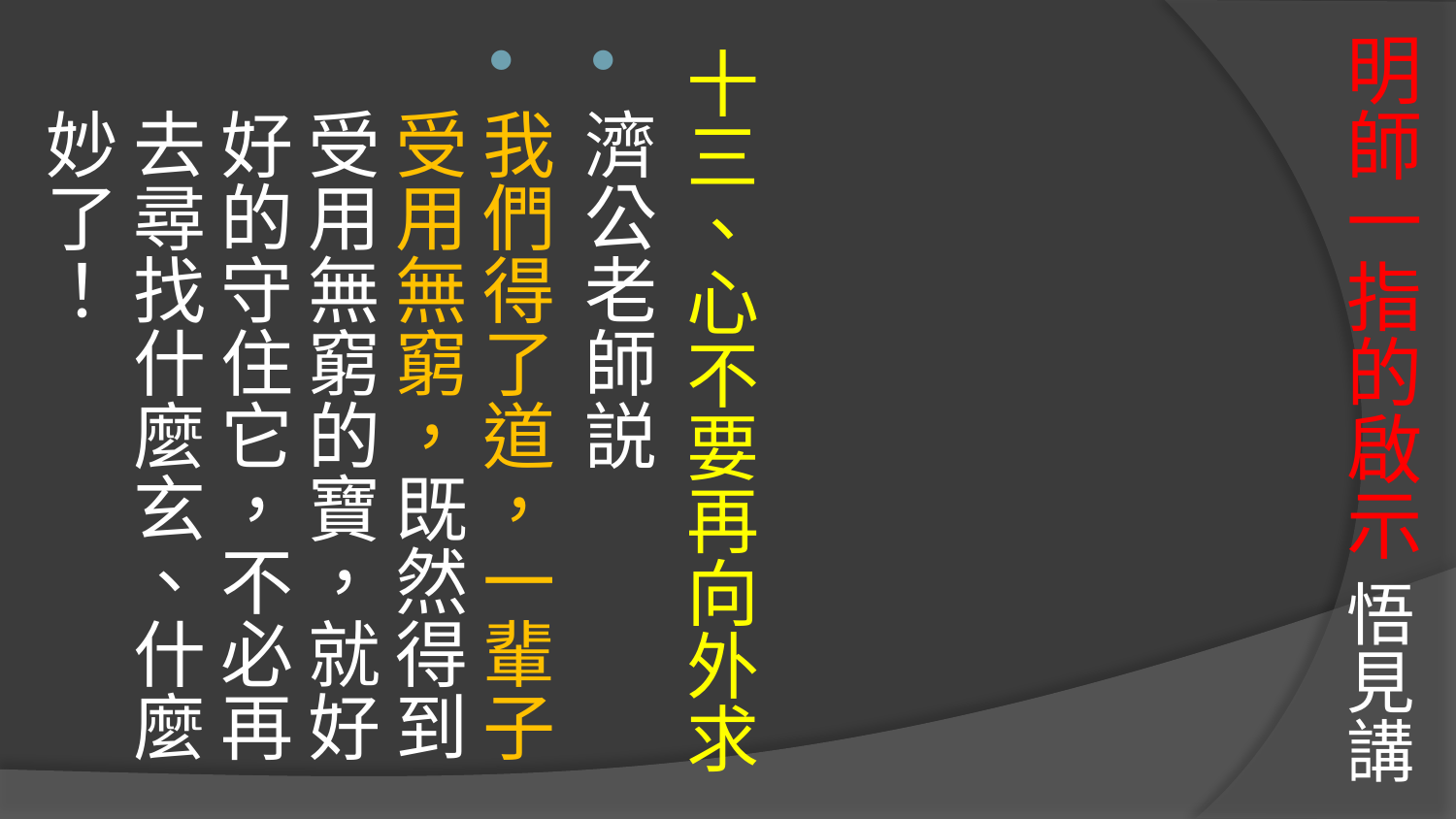

# 明師一指的啟示 悟見講
十三、心不要再向外求
濟公老師説
我們得了道，一輩子受用無窮，既然得到受用無窮的寶，就好好的守住它，不必再去尋找什麼玄、什麼妙了！